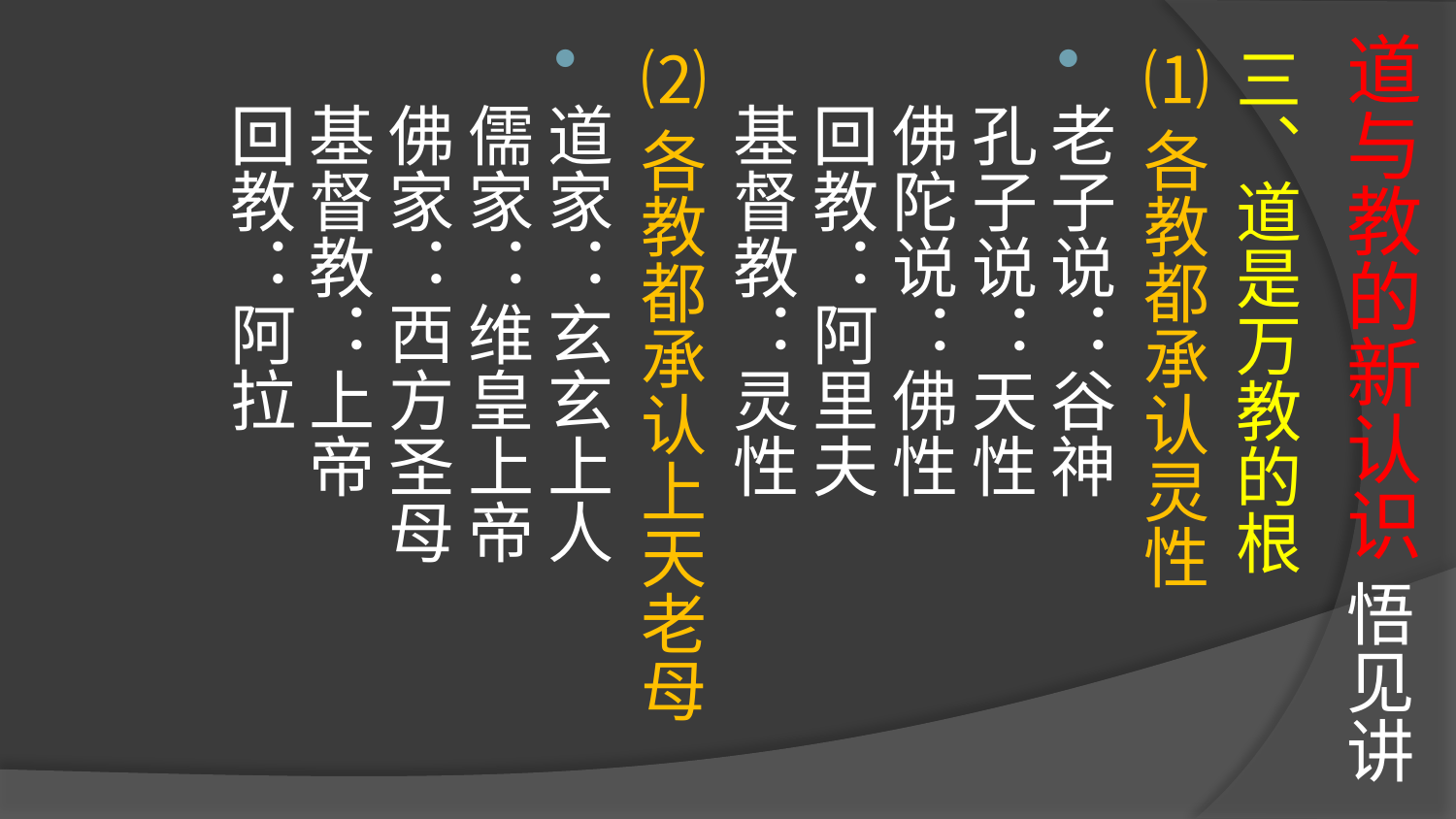

# 道与教的新认识 悟见讲
三、道是万教的根
⑴各教都承认灵性
老子说：谷神
孔子说：天性
佛陀说：佛性
回教：阿里夫
基督教：灵性
⑵各教都承认上天老母
道家：玄玄上人
儒家：维皇上帝
佛家：西方圣母
基督教：上帝
回教：阿拉